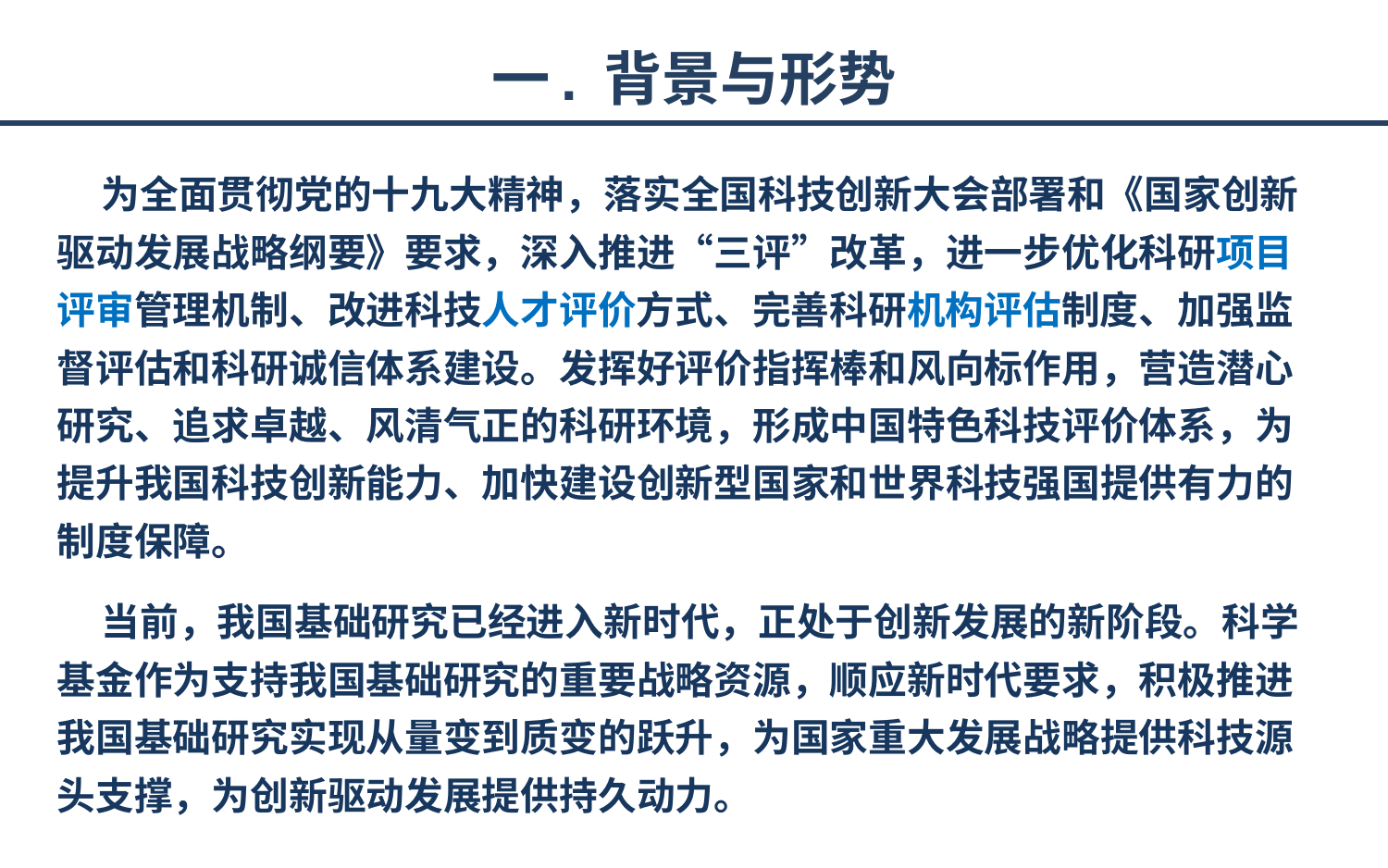

# 一. 背景与形势
    为全面贯彻党的十九大精神，落实全国科技创新大会部署和《国家创新驱动发展战略纲要》要求，深入推进“三评”改革，进一步优化科研项目评审管理机制、改进科技人才评价方式、完善科研机构评估制度、加强监督评估和科研诚信体系建设。发挥好评价指挥棒和风向标作用，营造潜心研究、追求卓越、风清气正的科研环境，形成中国特色科技评价体系，为提升我国科技创新能力、加快建设创新型国家和世界科技强国提供有力的制度保障。
    当前，我国基础研究已经进入新时代，正处于创新发展的新阶段。科学基金作为支持我国基础研究的重要战略资源，顺应新时代要求，积极推进我国基础研究实现从量变到质变的跃升，为国家重大发展战略提供科技源头支撑，为创新驱动发展提供持久动力。